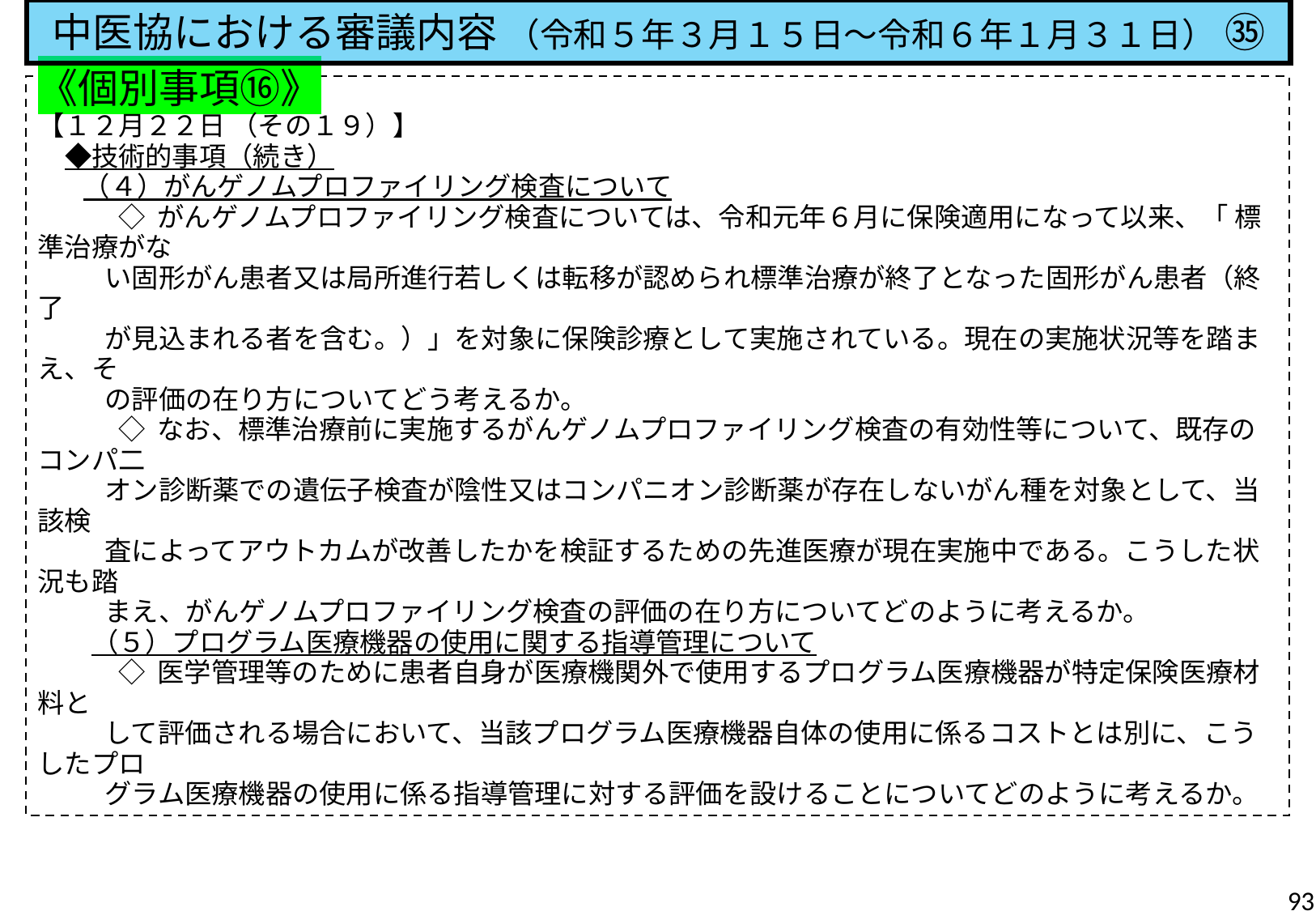

中医協における審議内容 （令和５年３月１５日～令和６年１月３１日） ㉟
《個別事項⑯》
【１２月２２日 （その１９）】
　◆技術的事項（続き）
 　 （４）がんゲノムプロファイリング検査について
　　　◇  がんゲノムプロファイリング検査については、令和元年６月に保険適用になって以来、「 標準治療がな
          い固形がん患者又は局所進行若しくは転移が認められ標準治療が終了となった固形がん患者（終了
          が見込まれる者を含む。）」を対象に保険診療として実施されている。現在の実施状況等を踏まえ、そ
          の評価の在り方についてどう考えるか。
　　　◇  なお、標準治療前に実施するがんゲノムプロファイリング検査の有効性等について、既存のコンパ二
          オン診断薬での遺伝子検査が陰性又はコンパニオン診断薬が存在しないがん種を対象として、当該検
          査によってアウトカムが改善したかを検証するための先進医療が現在実施中である。こうした状況も踏
          まえ、がんゲノムプロファイリング検査の評価の在り方についてどのように考えるか。
　　（５）プログラム医療機器の使用に関する指導管理について
　　　◇  医学管理等のために患者自身が医療機関外で使用するプログラム医療機器が特定保険医療材料と
          して評価される場合において、当該プログラム医療機器自体の使用に係るコストとは別に、こうしたプロ
          グラム医療機器の使用に係る指導管理に対する評価を設けることについてどのように考えるか。
93